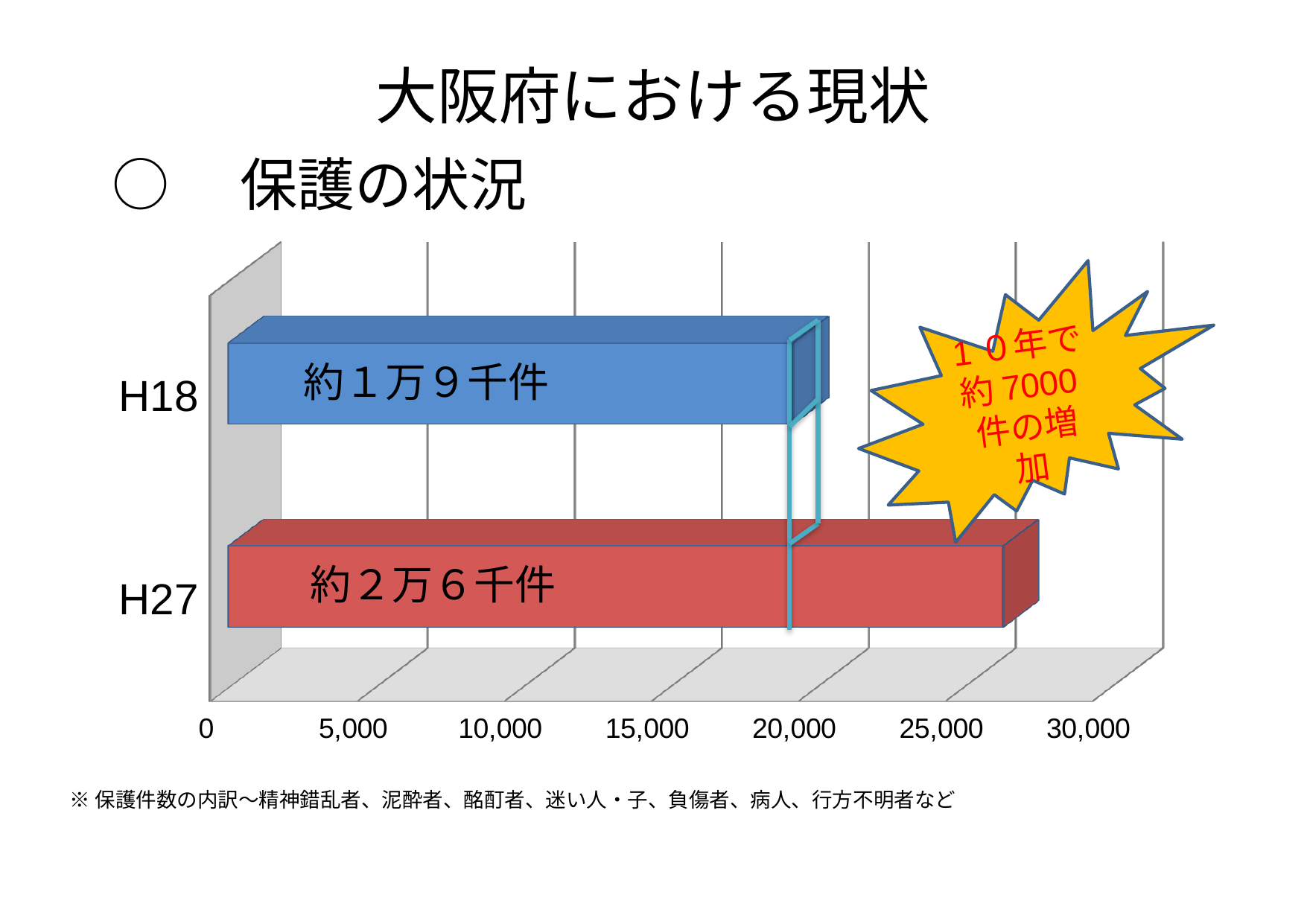

# 大阪府における現状
○　保護の状況

[unsupported chart]

1０年で
約7000件の増加
約１万９千件
約２万６千件
※保護件数の内訳～精神錯乱者、泥酔者、酩酊者、迷い人・子、負傷者、病人、行方不明者など